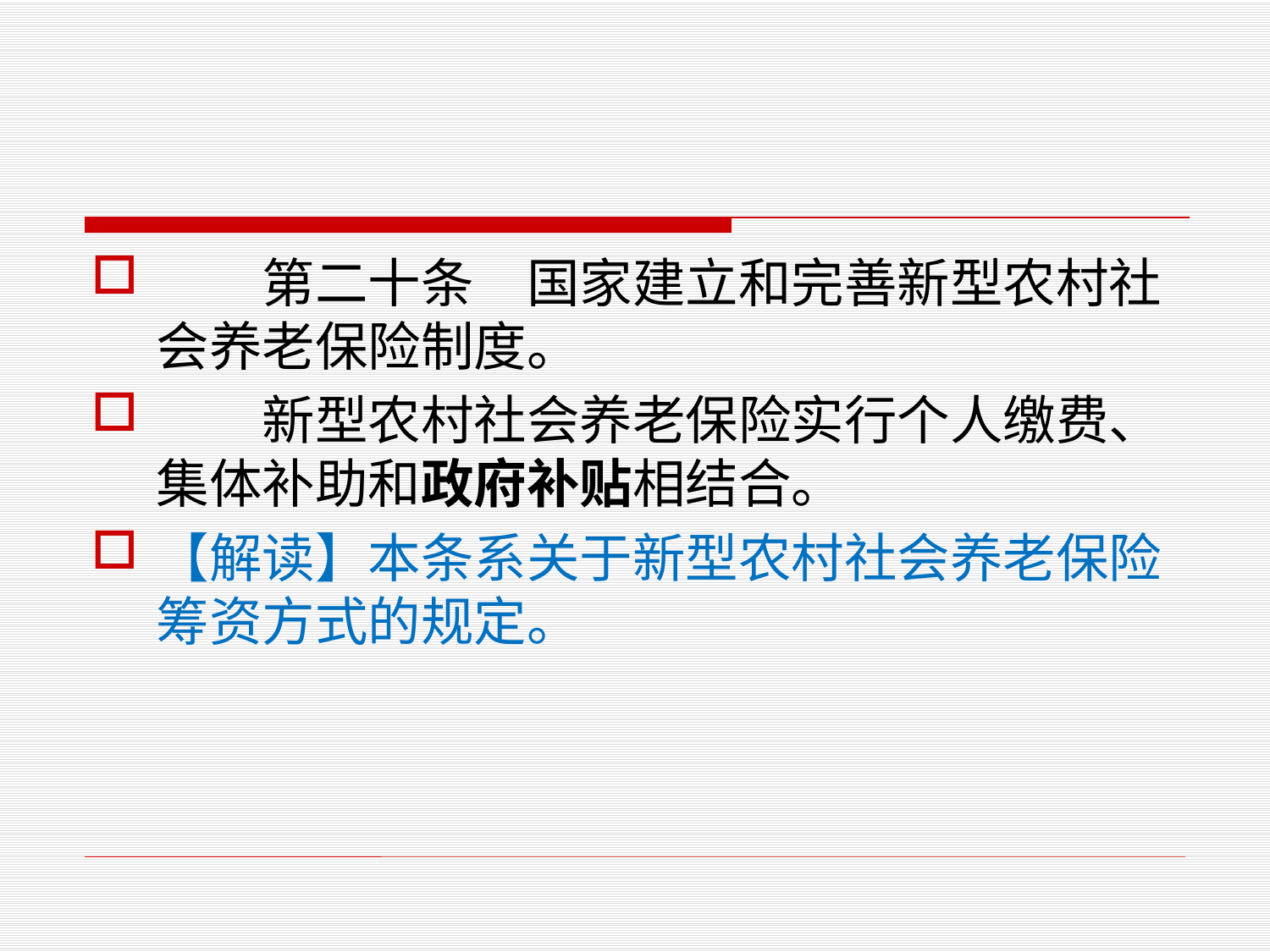

第二十条　国家建立和完善新型农村社会养老保险制度。
　　新型农村社会养老保险实行个人缴费、集体补助和政府补贴相结合。
【解读】本条系关于新型农村社会养老保险筹资方式的规定。